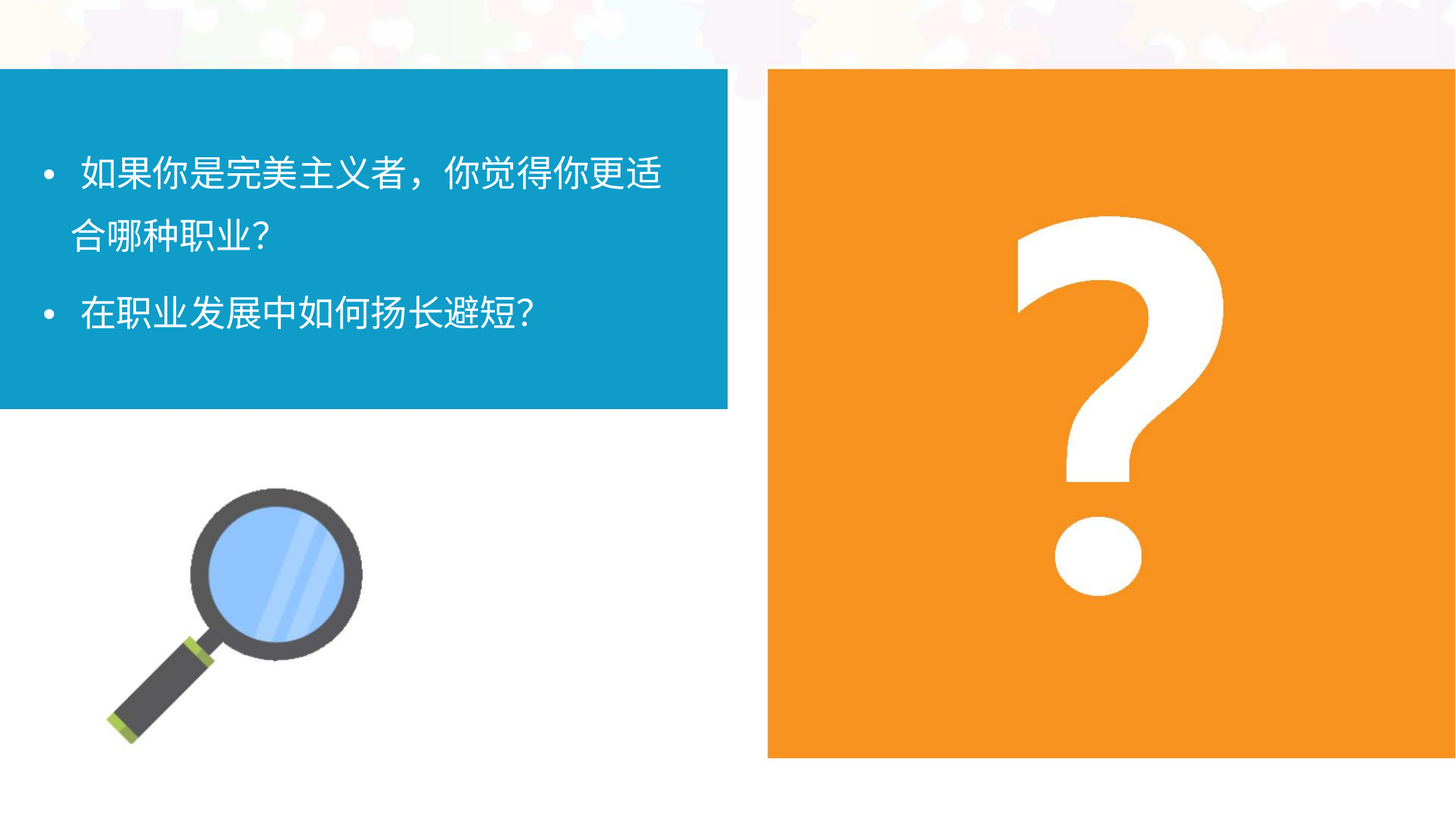

• 如果你是完美主义者，你觉得你更适
合哪种职业？
• 在职业发展中如何扬长避短？